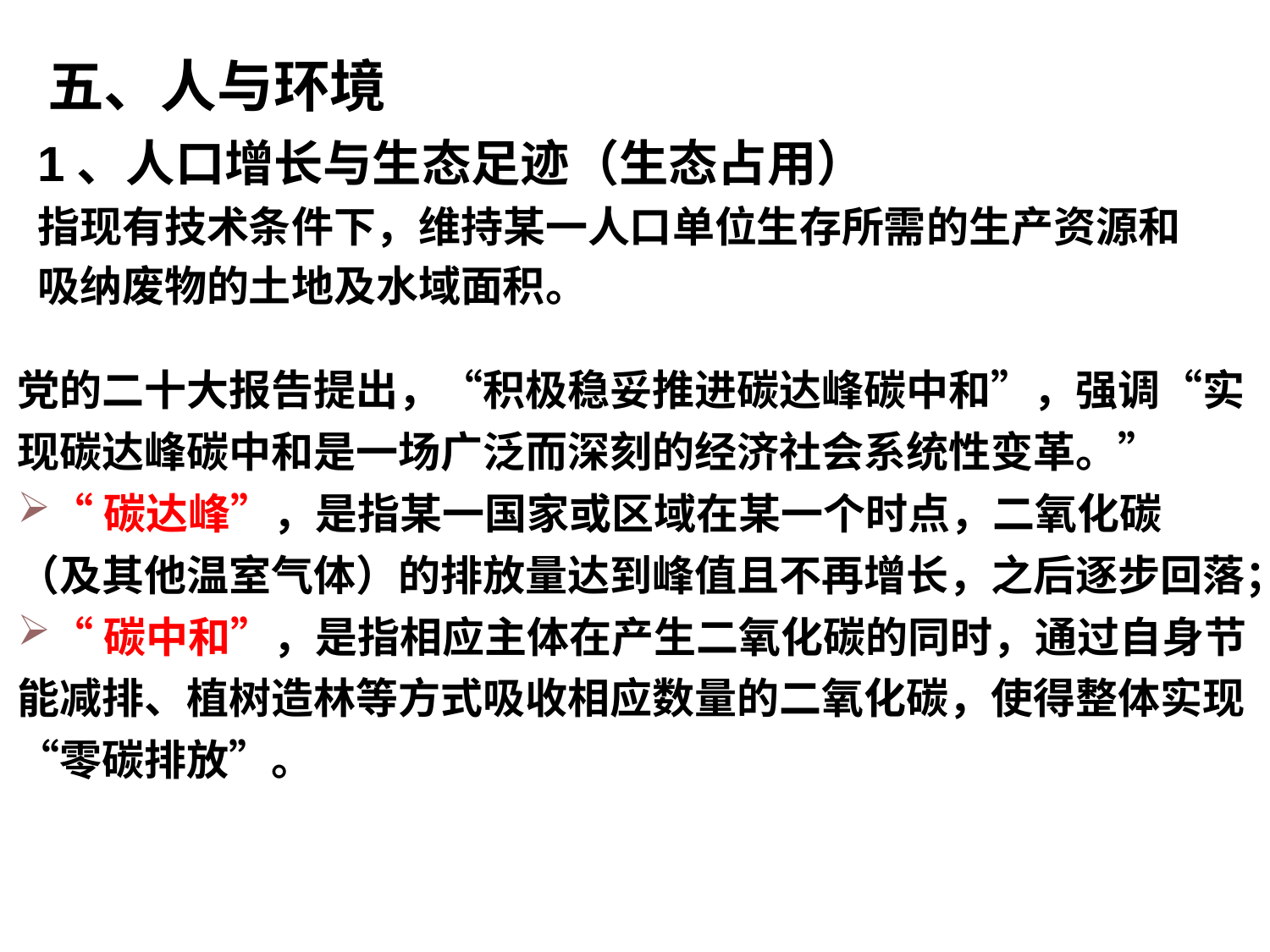

五、人与环境
1、人口增长与生态足迹（生态占用）
指现有技术条件下，维持某一人口单位生存所需的生产资源和
吸纳废物的土地及水域面积。
党的二十大报告提出，“积极稳妥推进碳达峰碳中和”，强调“实现碳达峰碳中和是一场广泛而深刻的经济社会系统性变革。”
“碳达峰”，是指某一国家或区域在某一个时点，二氧化碳
（及其他温室气体）的排放量达到峰值且不再增长，之后逐步回落；
“碳中和”，是指相应主体在产生二氧化碳的同时，通过自身节能减排、植树造林等方式吸收相应数量的二氧化碳，使得整体实现“零碳排放”。